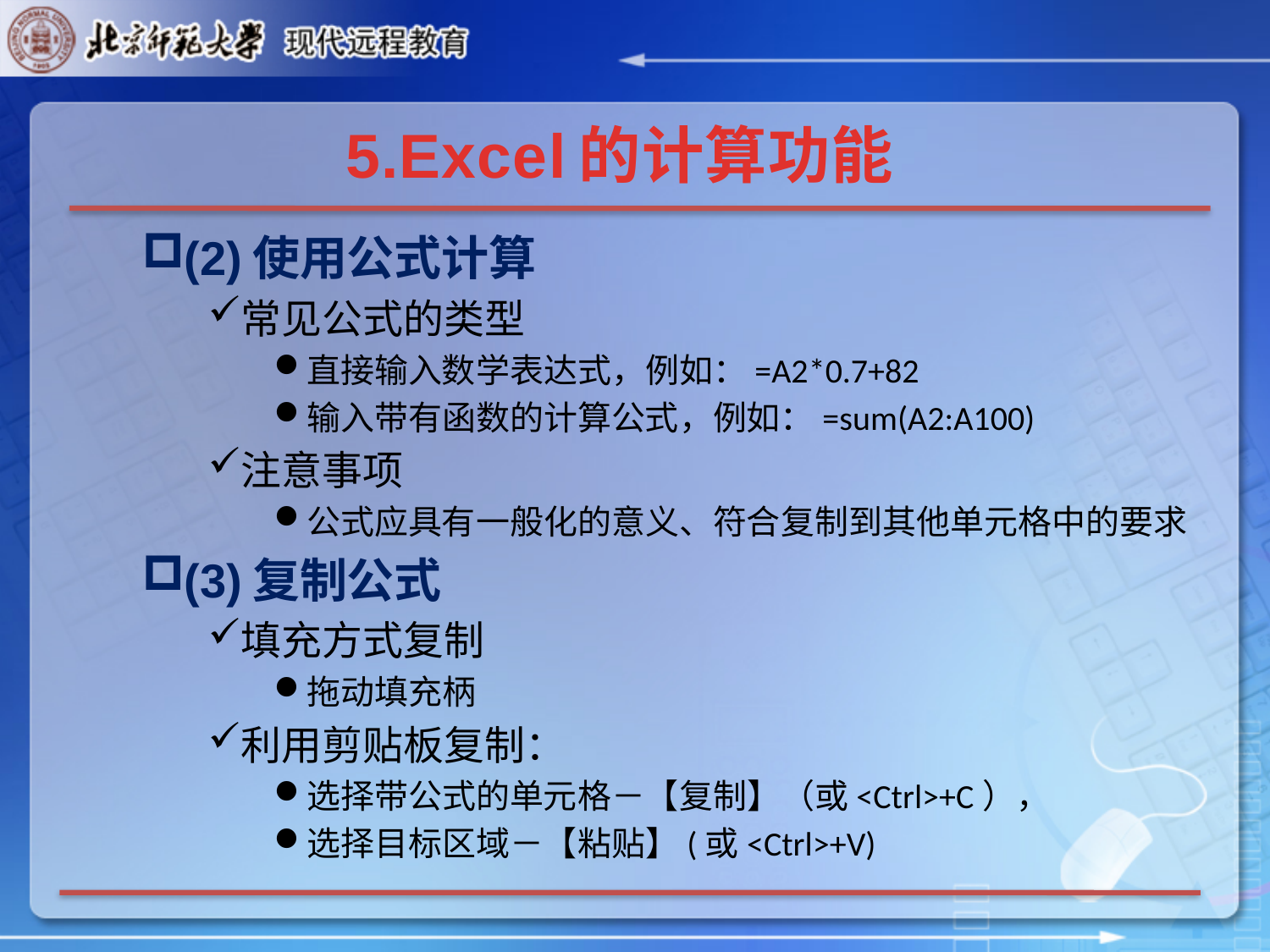

# 5.Excel的计算功能
(2)使用公式计算
常见公式的类型
直接输入数学表达式，例如：=A2*0.7+82
输入带有函数的计算公式，例如：=sum(A2:A100)
注意事项
公式应具有一般化的意义、符合复制到其他单元格中的要求
(3)复制公式
填充方式复制
拖动填充柄
利用剪贴板复制：
选择带公式的单元格－【复制】（或<Ctrl>+C），
选择目标区域－【粘贴】(或<Ctrl>+V)